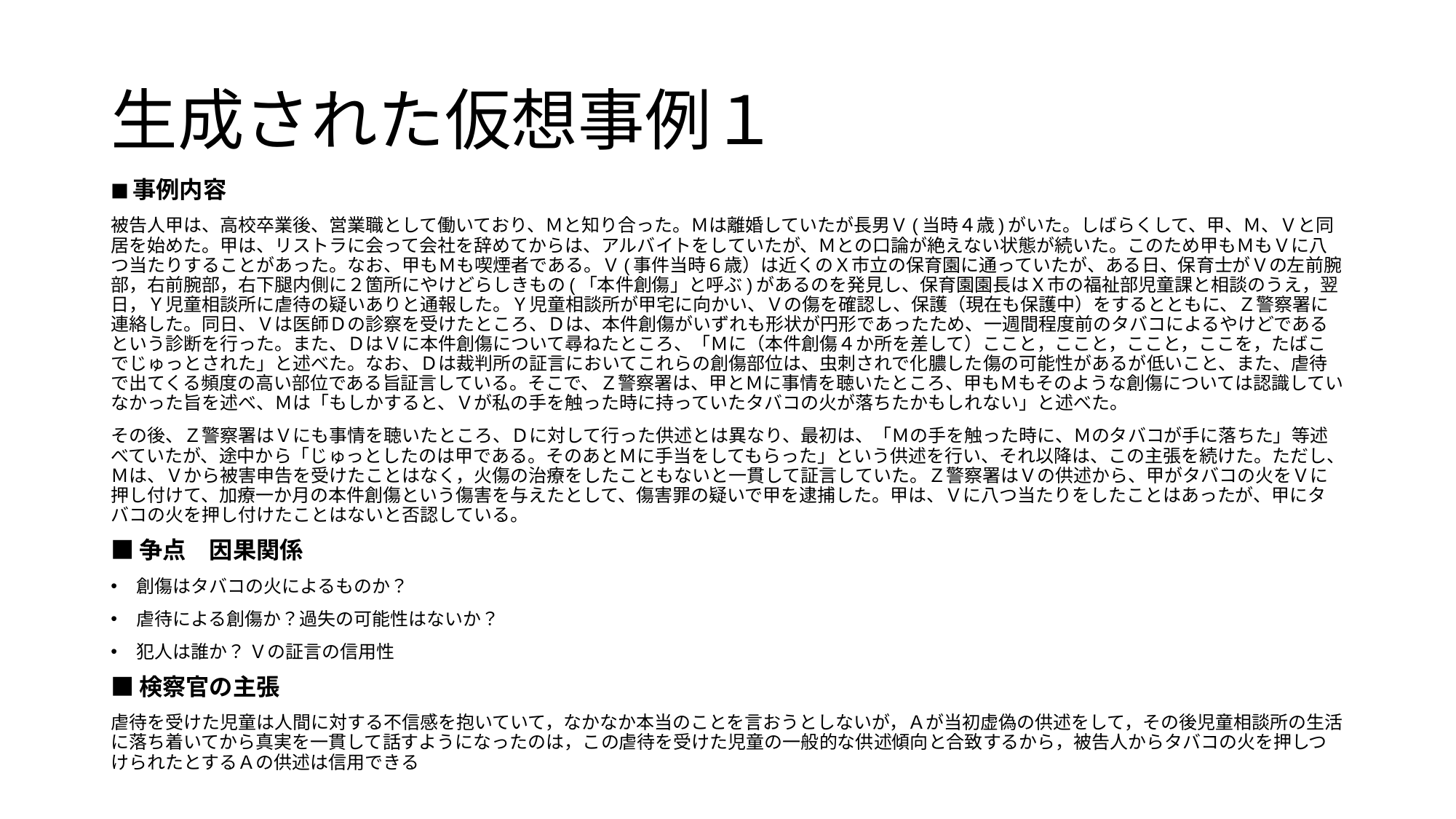

# 生成された仮想事例１
■事例内容
被告人甲は、高校卒業後、営業職として働いており、Ｍと知り合った。Ｍは離婚していたが長男Ｖ(当時４歳)がいた。しばらくして、甲、Ｍ、Ｖと同居を始めた。甲は、リストラに会って会社を辞めてからは、アルバイトをしていたが、Ｍとの口論が絶えない状態が続いた。このため甲もＭもＶに八つ当たりすることがあった。なお、甲もＭも喫煙者である。Ｖ(事件当時６歳）は近くのＸ市立の保育園に通っていたが、ある日、保育士がＶの左前腕部，右前腕部，右下腿内側に２箇所にやけどらしきもの(「本件創傷」と呼ぶ)があるのを発見し、保育園園長はＸ市の福祉部児童課と相談のうえ，翌日，Ｙ児童相談所に虐待の疑いありと通報した。Ｙ児童相談所が甲宅に向かい、Ｖの傷を確認し、保護（現在も保護中）をするとともに、Ｚ警察署に連絡した。同日、Ｖは医師Ｄの診察を受けたところ、Ｄは、本件創傷がいずれも形状が円形であったため、一週間程度前のタバコによるやけどであるという診断を行った。また、ＤはＶに本件創傷について尋ねたところ、「Ｍに（本件創傷４か所を差して）ここと，ここと，ここと，ここを，たばこでじゅっとされた」と述べた。なお、Ｄは裁判所の証言においてこれらの創傷部位は、虫刺されで化膿した傷の可能性があるが低いこと、また、虐待で出てくる頻度の高い部位である旨証言している。そこで、Ｚ警察署は、甲とＭに事情を聴いたところ、甲もＭもそのような創傷については認識していなかった旨を述べ、Ｍは「もしかすると、Ｖが私の手を触った時に持っていたタバコの火が落ちたかもしれない」と述べた。
その後、Ｚ警察署はＶにも事情を聴いたところ、Ｄに対して行った供述とは異なり、最初は、「Ｍの手を触った時に、Ｍのタバコが手に落ちた」等述べていたが、途中から「じゅっとしたのは甲である。そのあとＭに手当をしてもらった」という供述を行い、それ以降は、この主張を続けた。ただし、Ｍは、Ｖから被害申告を受けたことはなく，火傷の治療をしたこともないと一貫して証言していた。Ｚ警察署はＶの供述から、甲がタバコの火をＶに押し付けて、加療一か月の本件創傷という傷害を与えたとして、傷害罪の疑いで甲を逮捕した。甲は、Ｖに八つ当たりをしたことはあったが、甲にタバコの火を押し付けたことはないと否認している。
■争点　因果関係
創傷はタバコの火によるものか？
虐待による創傷か？過失の可能性はないか？
犯人は誰か？ Ｖの証言の信用性
■検察官の主張
虐待を受けた児童は人間に対する不信感を抱いていて，なかなか本当のことを言おうとしないが，Ａが当初虚偽の供述をして，その後児童相談所の生活に落ち着いてから真実を一貫して話すようになったのは，この虐待を受けた児童の一般的な供述傾向と合致するから，被告人からタバコの火を押しつけられたとするＡの供述は信用できる